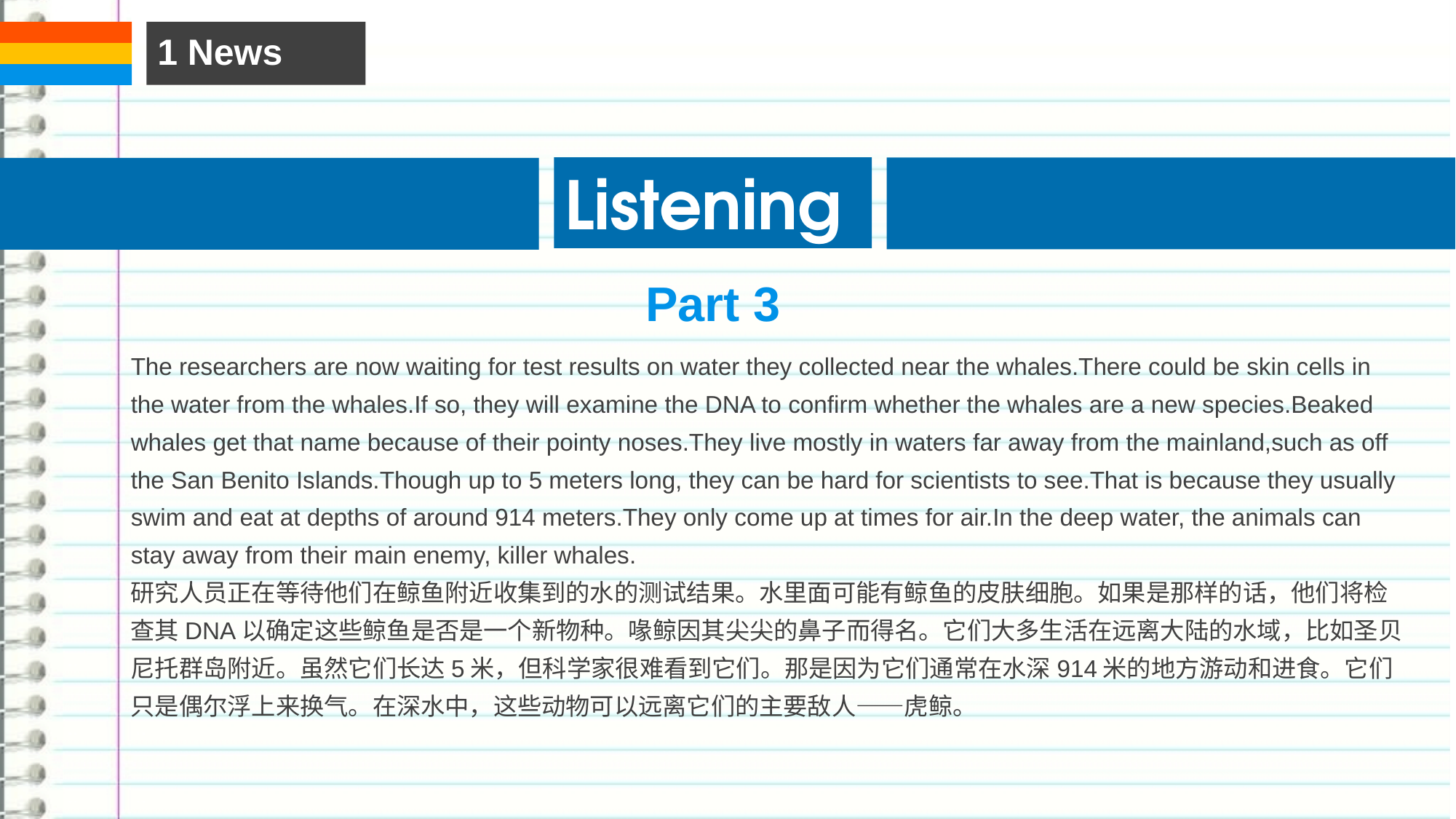

1 News
Listening
Part 3
The researchers are now waiting for test results on water they collected near the whales.There could be skin cells in the water from the whales.If so, they will examine the DNA to confirm whether the whales are a new species.Beaked whales get that name because of their pointy noses.They live mostly in waters far away from the mainland,such as off the San Benito Islands.Though up to 5 meters long, they can be hard for scientists to see.That is because they usually swim and eat at depths of around 914 meters.They only come up at times for air.In the deep water, the animals can stay away from their main enemy, killer whales.
研究人员正在等待他们在鲸鱼附近收集到的水的测试结果。水里面可能有鲸鱼的皮肤细胞。如果是那样的话，他们将检查其DNA以确定这些鲸鱼是否是一个新物种。喙鲸因其尖尖的鼻子而得名。它们大多生活在远离大陆的水域，比如圣贝尼托群岛附近。虽然它们长达5米，但科学家很难看到它们。那是因为它们通常在水深914米的地方游动和进食。它们只是偶尔浮上来换气。在深水中，这些动物可以远离它们的主要敌人——虎鲸。